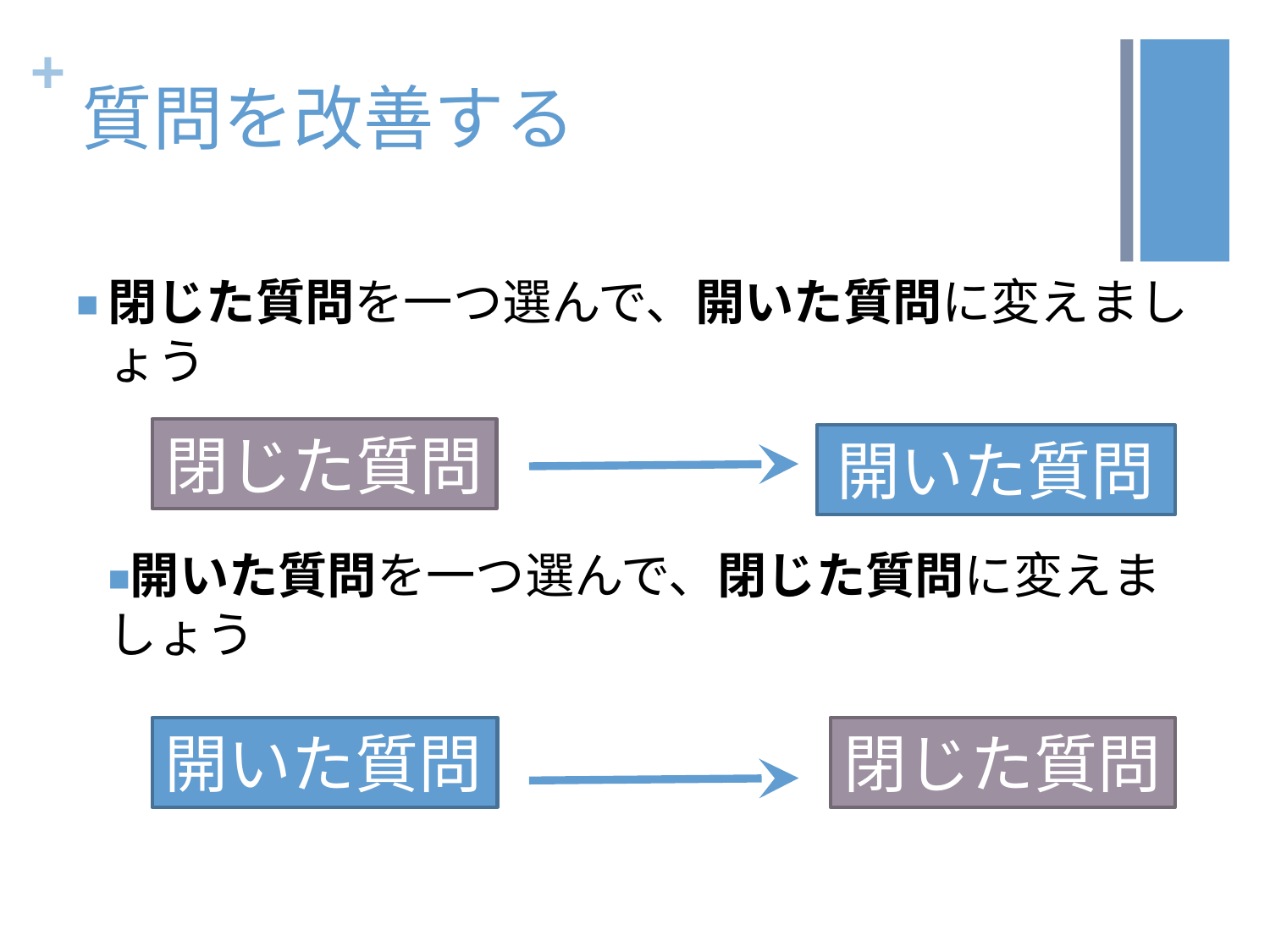

# 質問を改善する
閉じた質問を一つ選んで、開いた質問に変えましょう

開いた質問を一つ選んで、閉じた質問に変えましょう

閉じた質問
開いた質問
開いた質問
閉じた質問